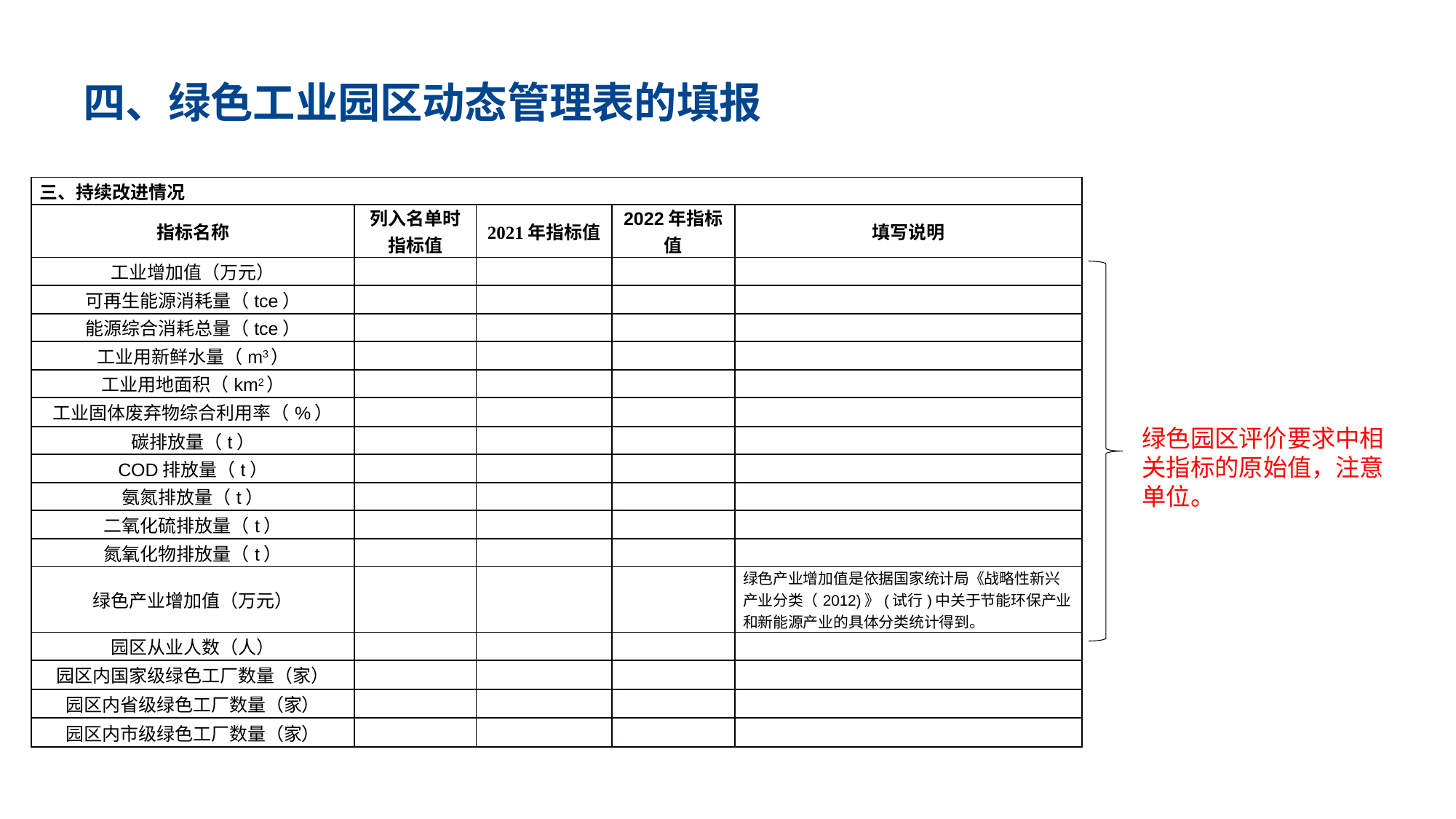

# 四、绿色工业园区动态管理表的填报
| 三、持续改进情况 |  |  |  |  |
| --- | --- | --- | --- | --- |
| 指标名称 | 列入名单时指标值 | 2021年指标值 | 2022年指标值 | 填写说明 |
| 工业增加值（万元） |  |  |  |  |
| 可再生能源消耗量（tce） |  |  |  |  |
| 能源综合消耗总量（tce） |  |  |  |  |
| 工业用新鲜水量（m3） |  |  |  |  |
| 工业用地面积（km2） |  |  |  |  |
| 工业固体废弃物综合利用率（%） |  |  |  |  |
| 碳排放量（t） |  |  |  |  |
| COD排放量（t） |  |  |  |  |
| 氨氮排放量（t） |  |  |  |  |
| 二氧化硫排放量（t） |  |  |  |  |
| 氮氧化物排放量（t） |  |  |  |  |
| 绿色产业增加值（万元） |  |  |  | 绿色产业增加值是依据国家统计局《战略性新兴产业分类（2012)》(试行)中关于节能环保产业和新能源产业的具体分类统计得到。 |
| 园区从业人数（人） |  |  |  |  |
| 园区内国家级绿色工厂数量（家） |  |  |  |  |
| 园区内省级绿色工厂数量（家） |  |  |  |  |
| 园区内市级绿色工厂数量（家） |  |  |  |  |

绿色园区评价要求中相关指标的原始值，注意单位。